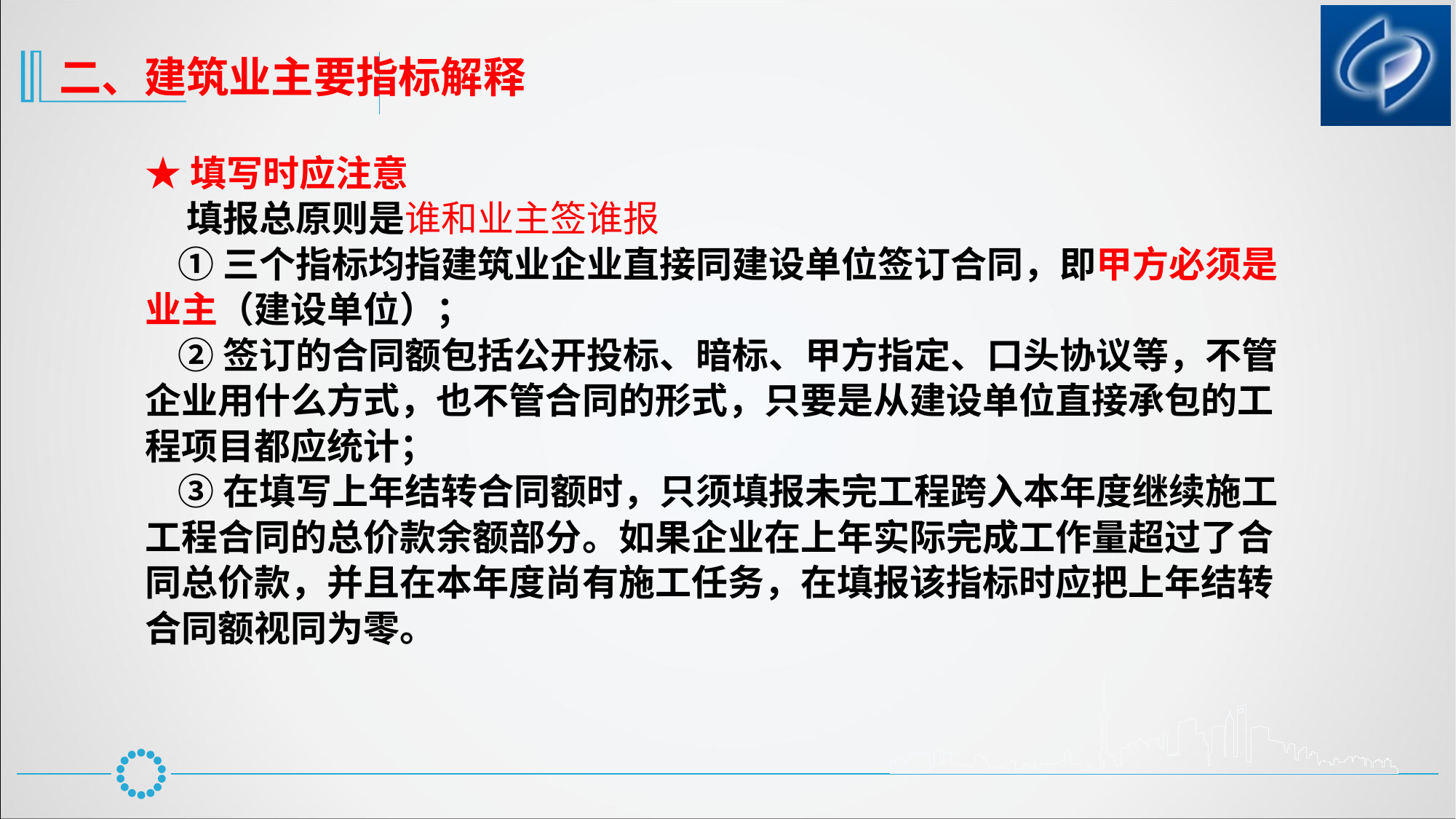

二、建筑业主要指标解释

★填写时应注意
    填报总原则是谁和业主签谁报
    ①三个指标均指建筑业企业直接同建设单位签订合同，即甲方必须是业主（建设单位）；
    ②签订的合同额包括公开投标、暗标、甲方指定、口头协议等，不管企业用什么方式，也不管合同的形式，只要是从建设单位直接承包的工程项目都应统计；
    ③在填写上年结转合同额时，只须填报未完工程跨入本年度继续施工工程合同的总价款余额部分。如果企业在上年实际完成工作量超过了合同总价款，并且在本年度尚有施工任务，在填报该指标时应把上年结转合同额视同为零。

7